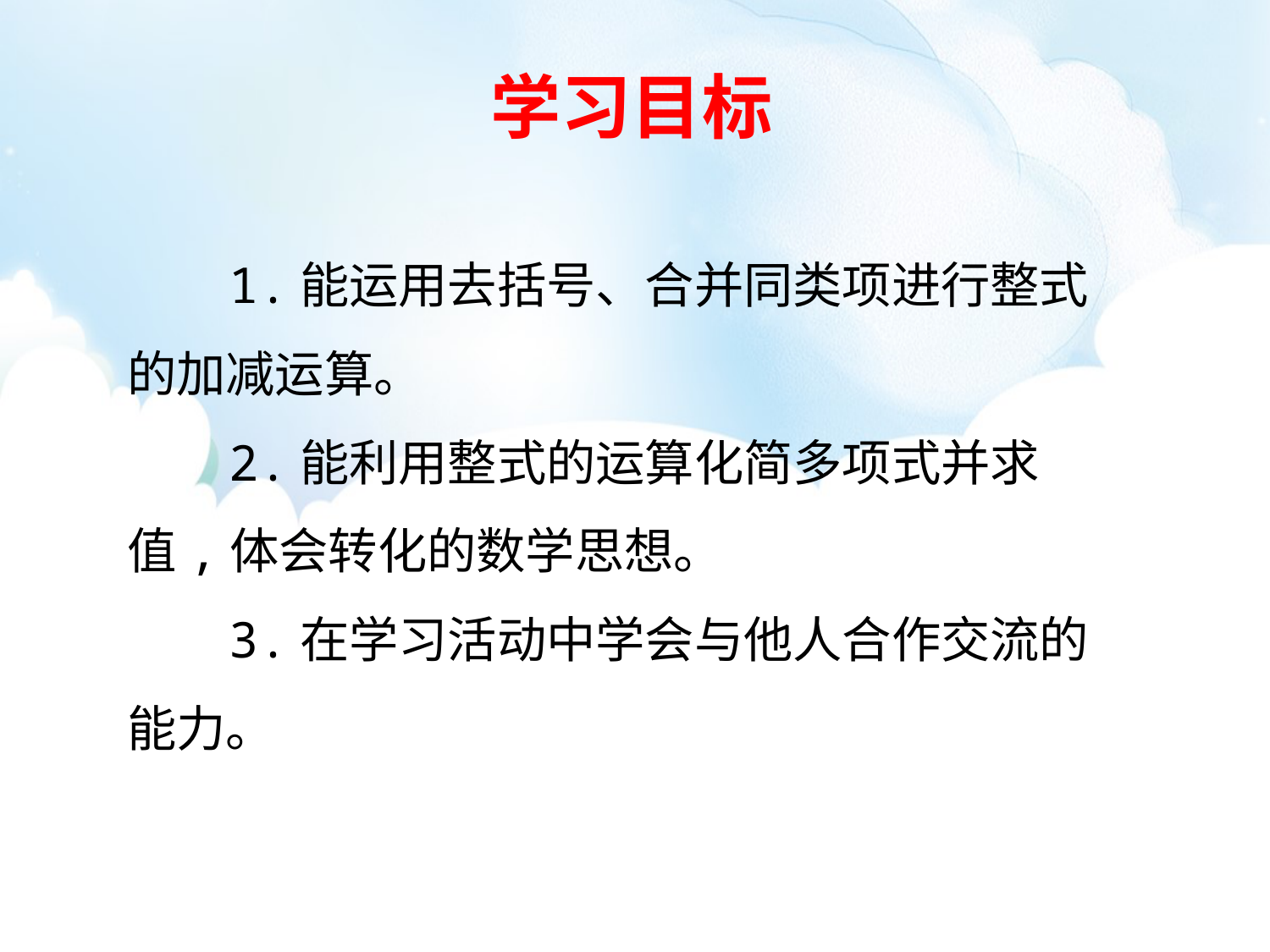

学习目标
  1.能运用去括号、合并同类项进行整式的加减运算。
  2.能利用整式的运算化简多项式并求值,体会转化的数学思想。
  3.在学习活动中学会与他人合作交流的能力。